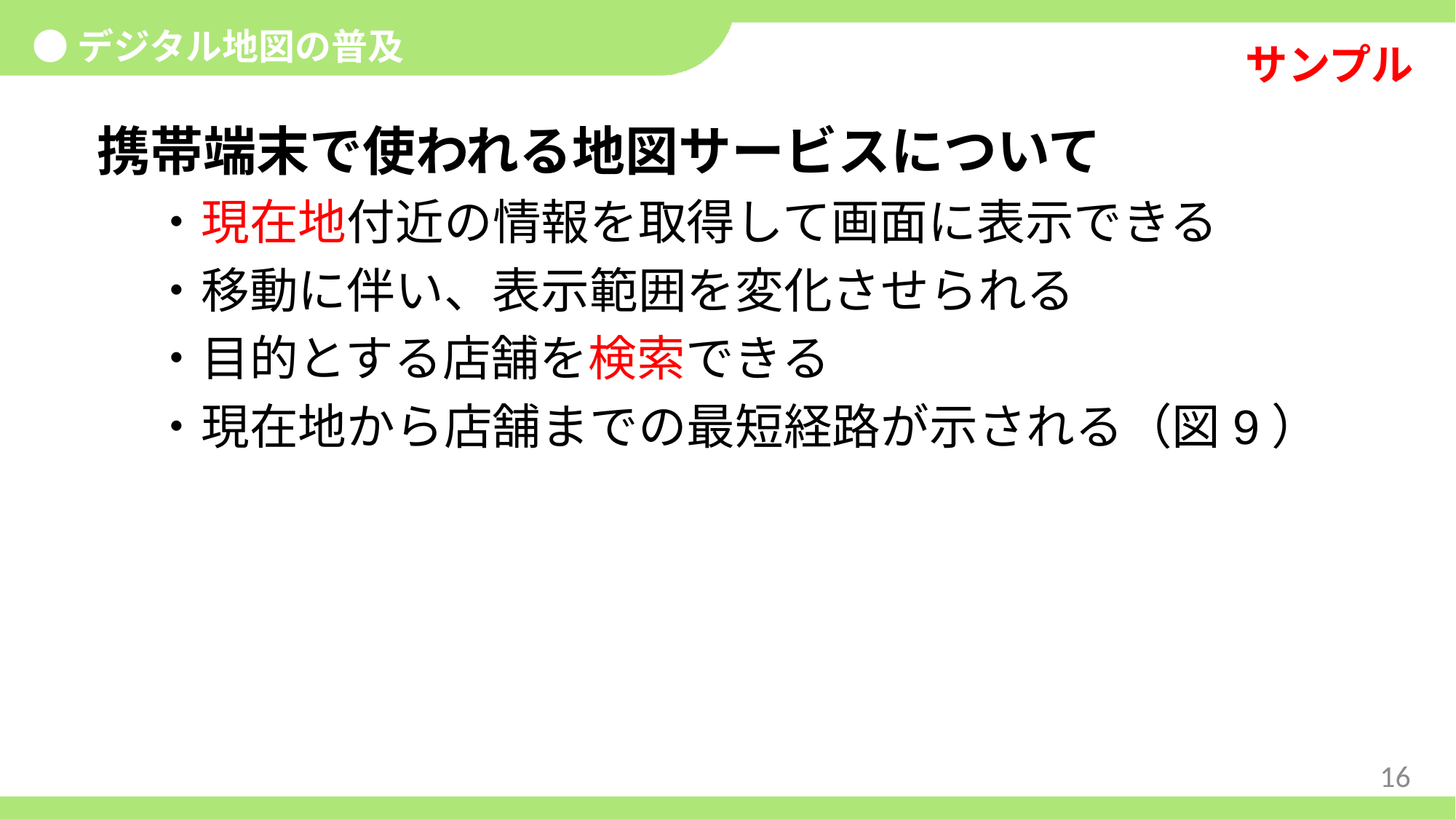

●デジタル地図の普及
携帯端末で使われる地図サービスについて
・現在地付近の情報を取得して画面に表示できる
・移動に伴い、表示範囲を変化させられる
・目的とする店舗を検索できる
・現在地から店舗までの最短経路が示される（図9）